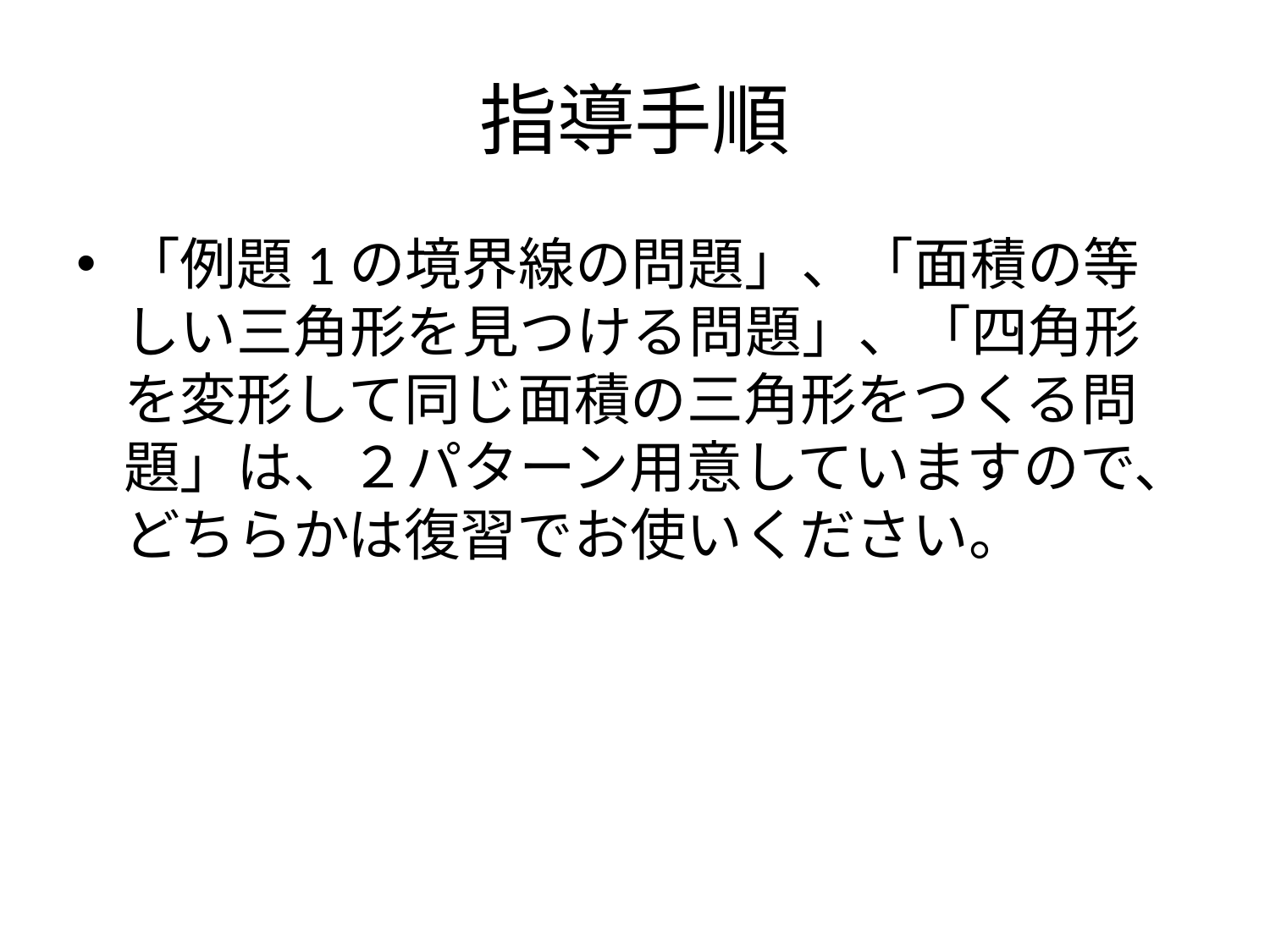

# 指導手順
「例題1の境界線の問題」、「面積の等しい三角形を見つける問題」、「四角形を変形して同じ面積の三角形をつくる問題」は、２パターン用意していますので、どちらかは復習でお使いください。